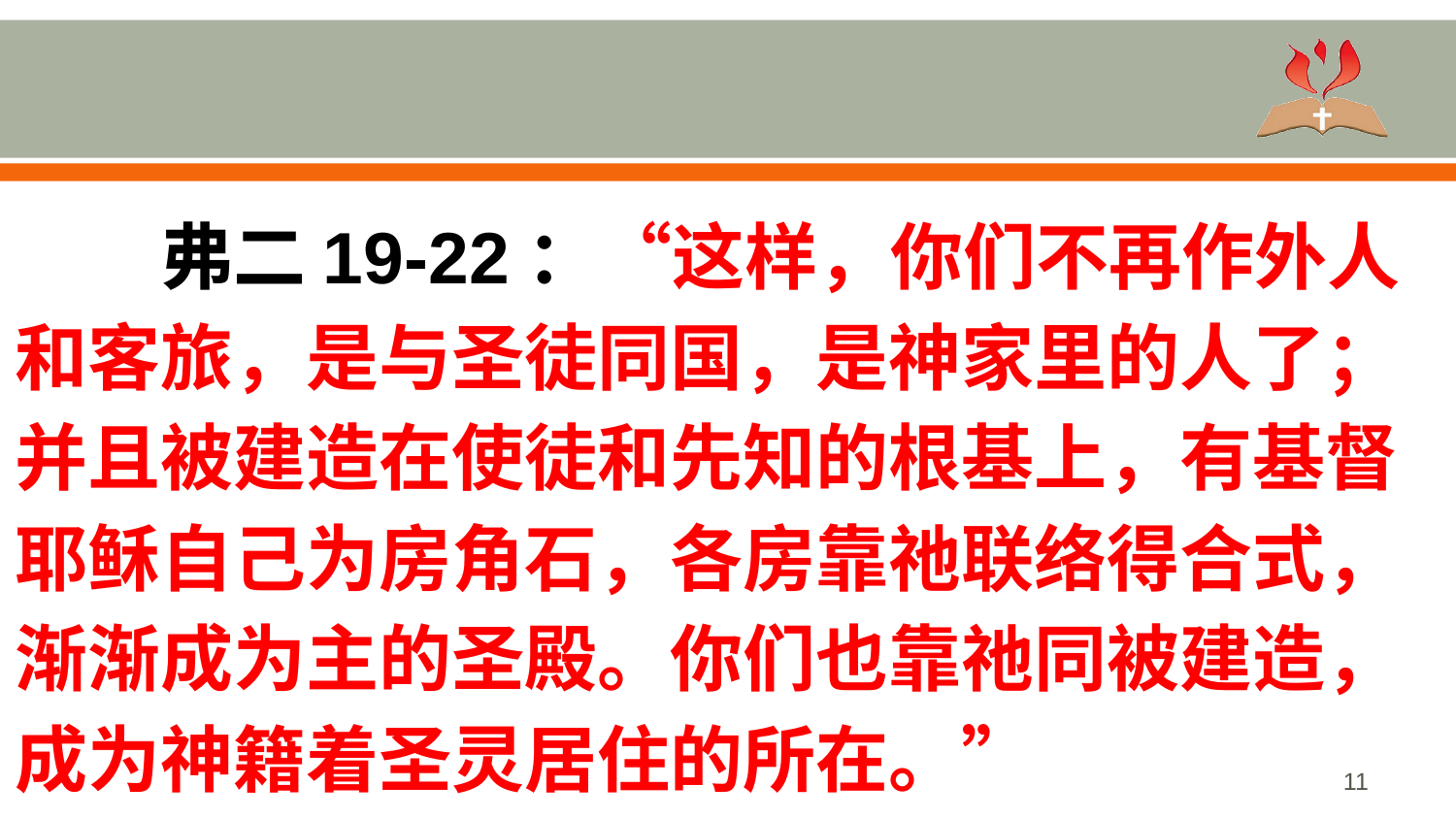

弗二19-22：“这样，你们不再作外人和客旅，是与圣徒同国，是神家里的人了；并且被建造在使徒和先知的根基上，有基督耶稣自己为房角石，各房靠祂联络得合式，渐渐成为主的圣殿。你们也靠祂同被建造，成为神籍着圣灵居住的所在。”
11